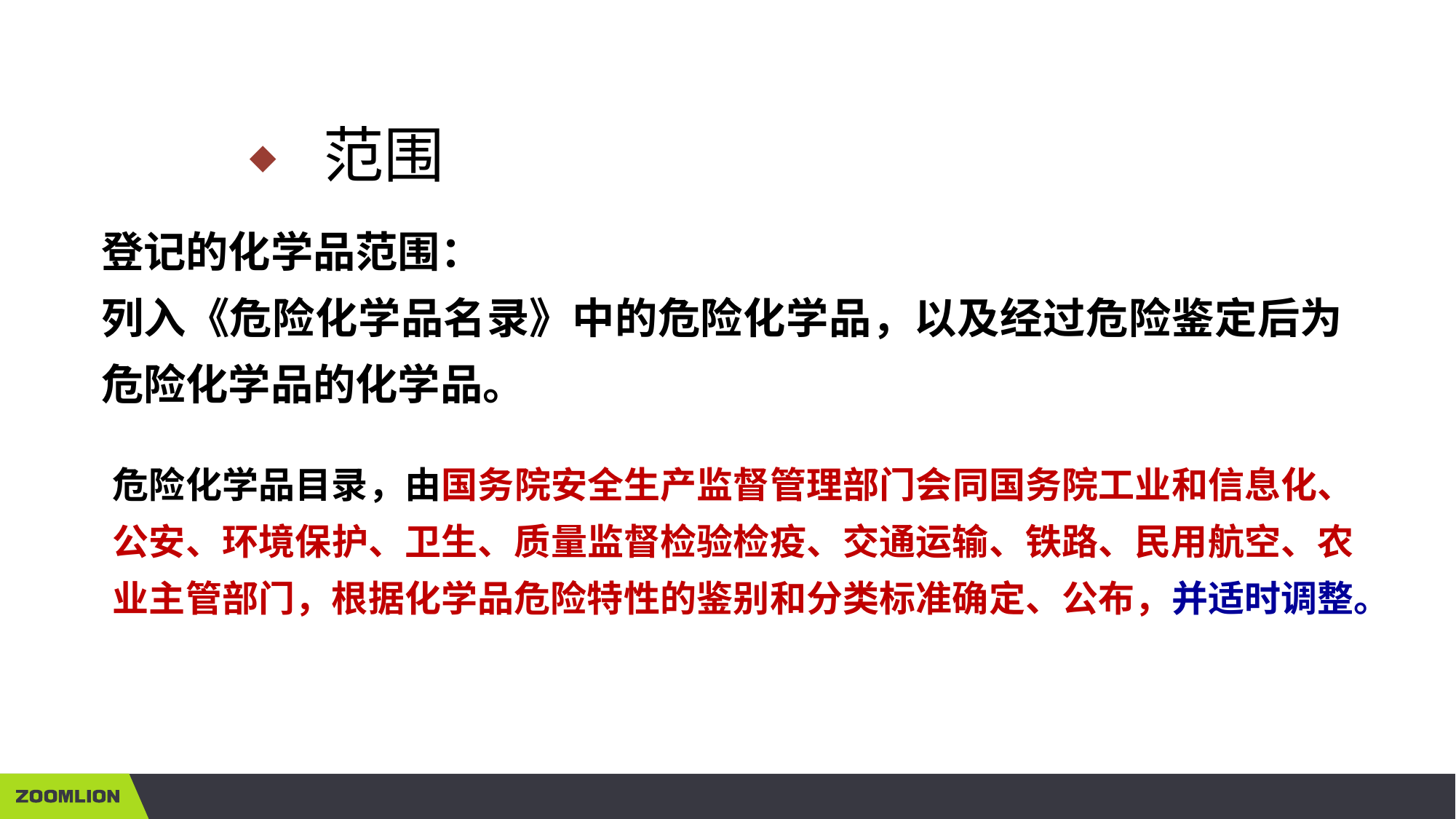

范围
◆
登记的化学品范围：
列入《危险化学品名录》中的危险化学品，以及经过危险鉴定后为危险化学品的化学品。

危险化学品目录，由国务院安全生产监督管理部门会同国务院工业和信息化、公安、环境保护、卫生、质量监督检验检疫、交通运输、铁路、民用航空、农业主管部门，根据化学品危险特性的鉴别和分类标准确定、公布，并适时调整。